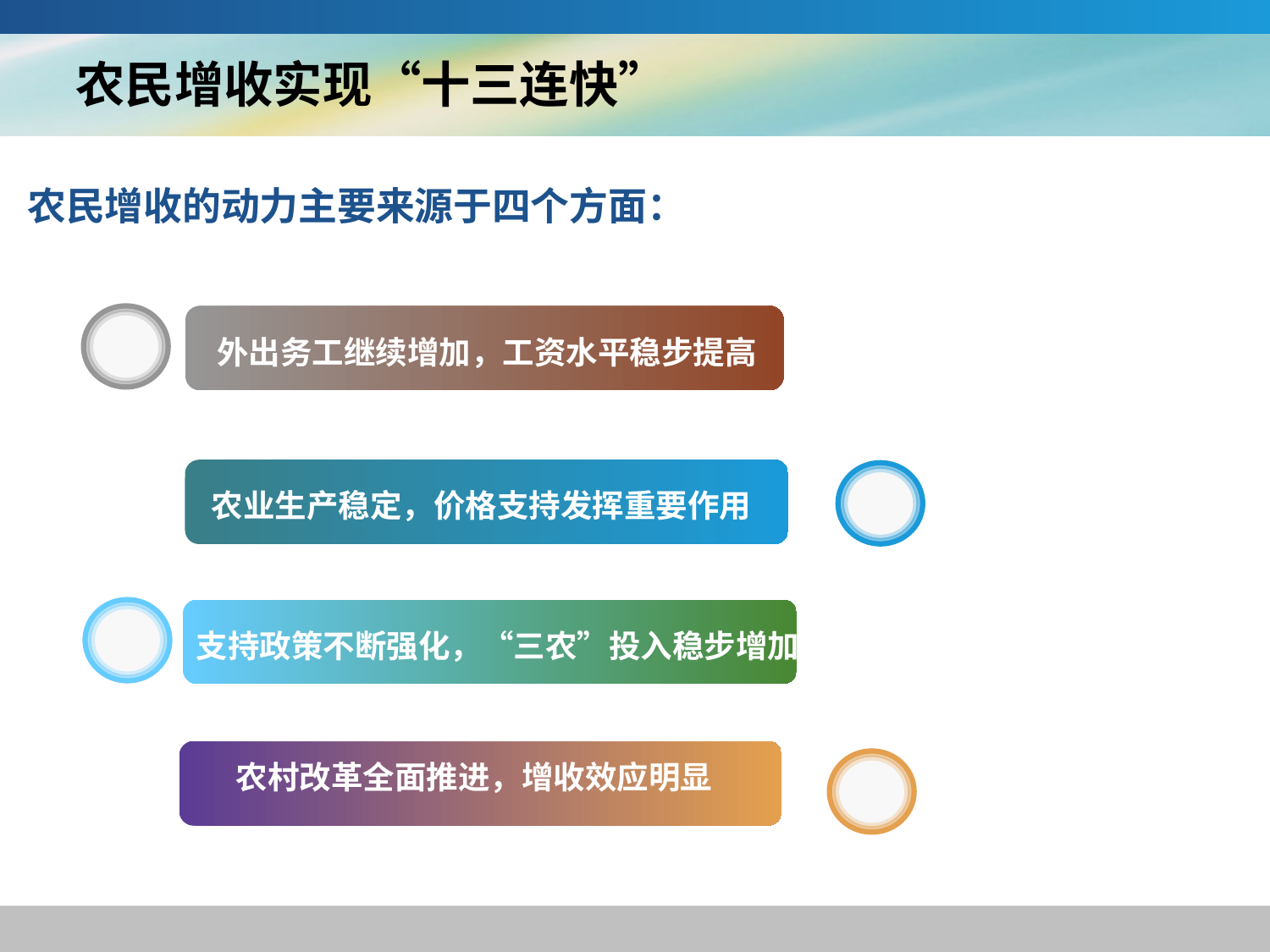

# 农民增收实现“十三连快”
农民增收的动力主要来源于四个方面：

外出务工继续增加，工资水平稳步提高

农业生产稳定，价格支持发挥重要作用

支持政策不断强化，“三农”投入稳步增加

农村改革全面推进，增收效应明显